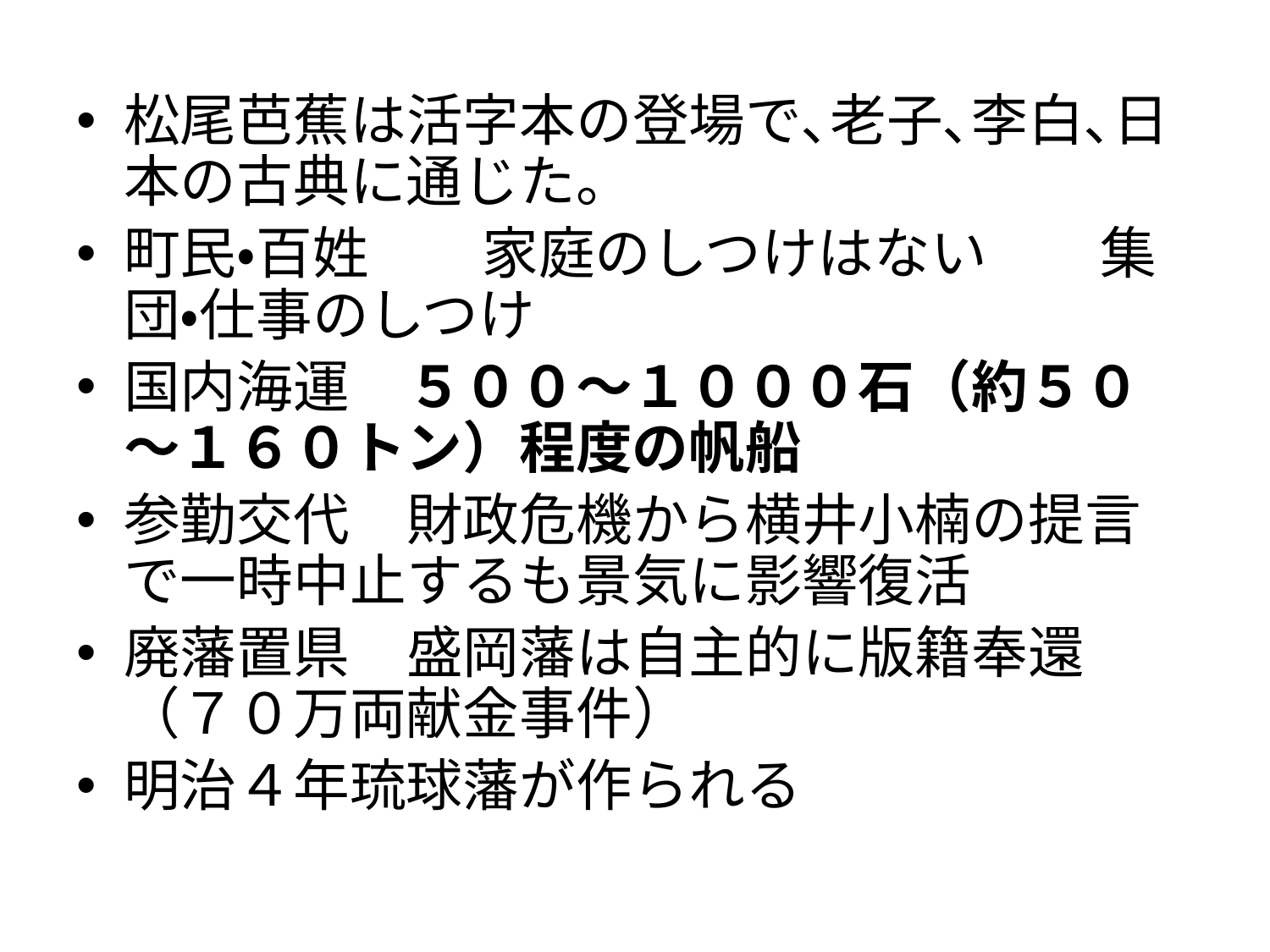

松尾芭蕉は活字本の登場で､老子､李白､日本の古典に通じた。
町民・百姓　　家庭のしつけはない　　集団・仕事のしつけ
国内海運　５００～１０００石（約５０～１６０トン）程度の帆船
参勤交代　財政危機から横井小楠の提言で一時中止するも景気に影響復活
廃藩置県　盛岡藩は自主的に版籍奉還（７０万両献金事件）
明治４年琉球藩が作られる